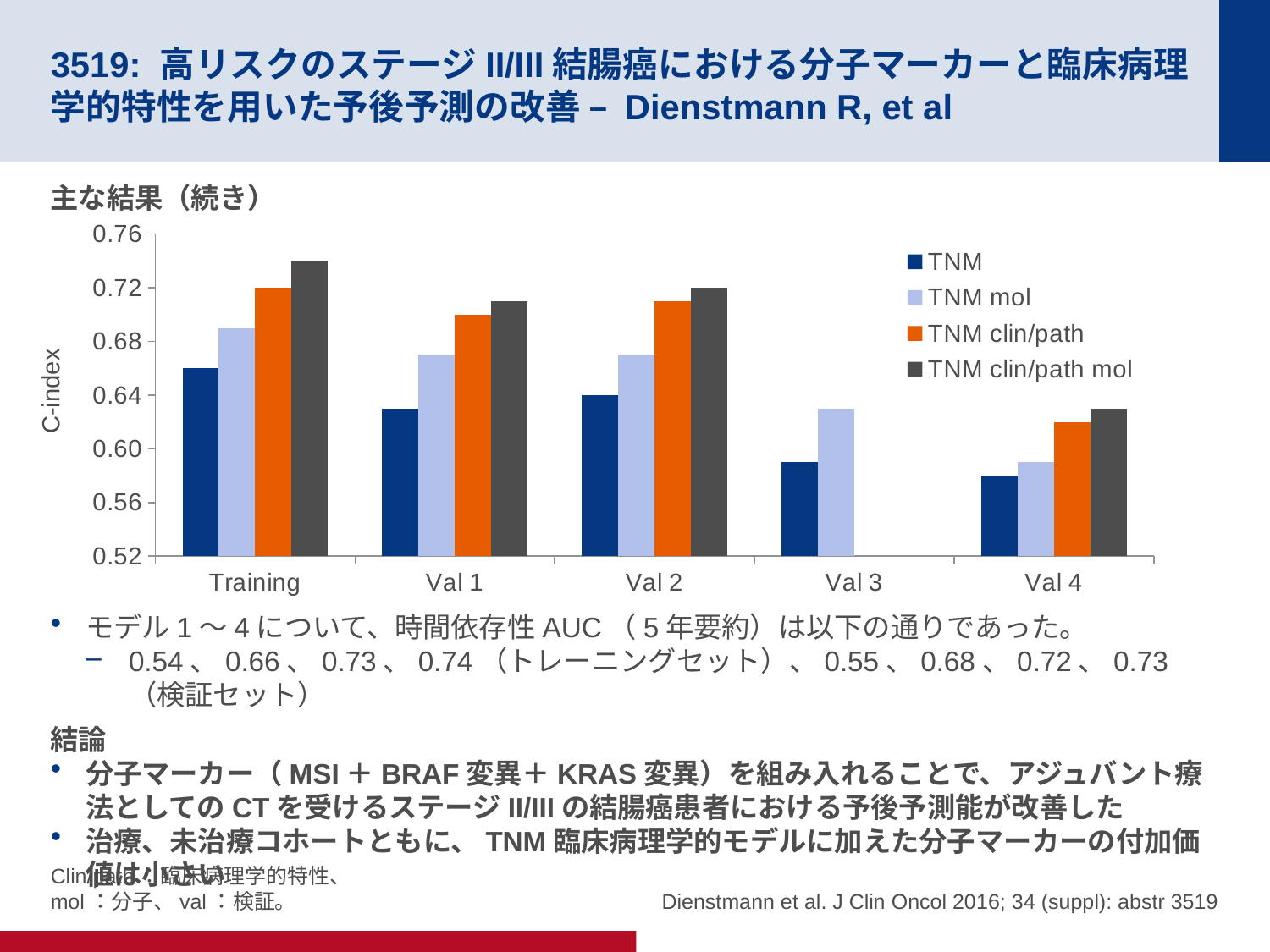

# 3519: 高リスクのステージII/III結腸癌における分子マーカーと臨床病理学的特性を用いた予後予測の改善 – Dienstmann R, et al
主な結果（続き）

モデル1～4について、時間依存性AUC（5年要約）は以下の通りであった。
0.54、0.66、0.73、0.74（トレーニングセット）、0.55、0.68、0.72、0.73（検証セット）
結論
分子マーカー（MSI＋BRAF変異＋KRAS変異）を組み入れることで、アジュバント療法としてのCTを受けるステージII/IIIの結腸癌患者における予後予測能が改善した
治療、未治療コホートともに、TNM臨床病理学的モデルに加えた分子マーカーの付加価値は小さい

### Chart

| Category | TNM | TNM mol | TNM clin/path | TNM clin/path mol |
|---|---|---|---|---|
| Training | 0.6600000000000008 | 0.6900000000000005 | 0.7200000000000005 | 0.7400000000000005 |
| Val 1 | 0.6300000000000006 | 0.6700000000000008 | 0.7000000000000005 | 0.7100000000000005 |
| Val 2 | 0.6400000000000007 | 0.6700000000000008 | 0.7100000000000005 | 0.7200000000000005 |
| Val 3 | 0.59 | 0.6300000000000006 | 0.0 | 0.0 |
| Val 4 | 0.5800000000000001 | 0.59 | 0.6200000000000006 | 0.6300000000000006 |
C-index
Clin/path：臨床病理学的特性、
mol：分子、val：検証。
Dienstmann et al. J Clin Oncol 2016; 34 (suppl): abstr 3519